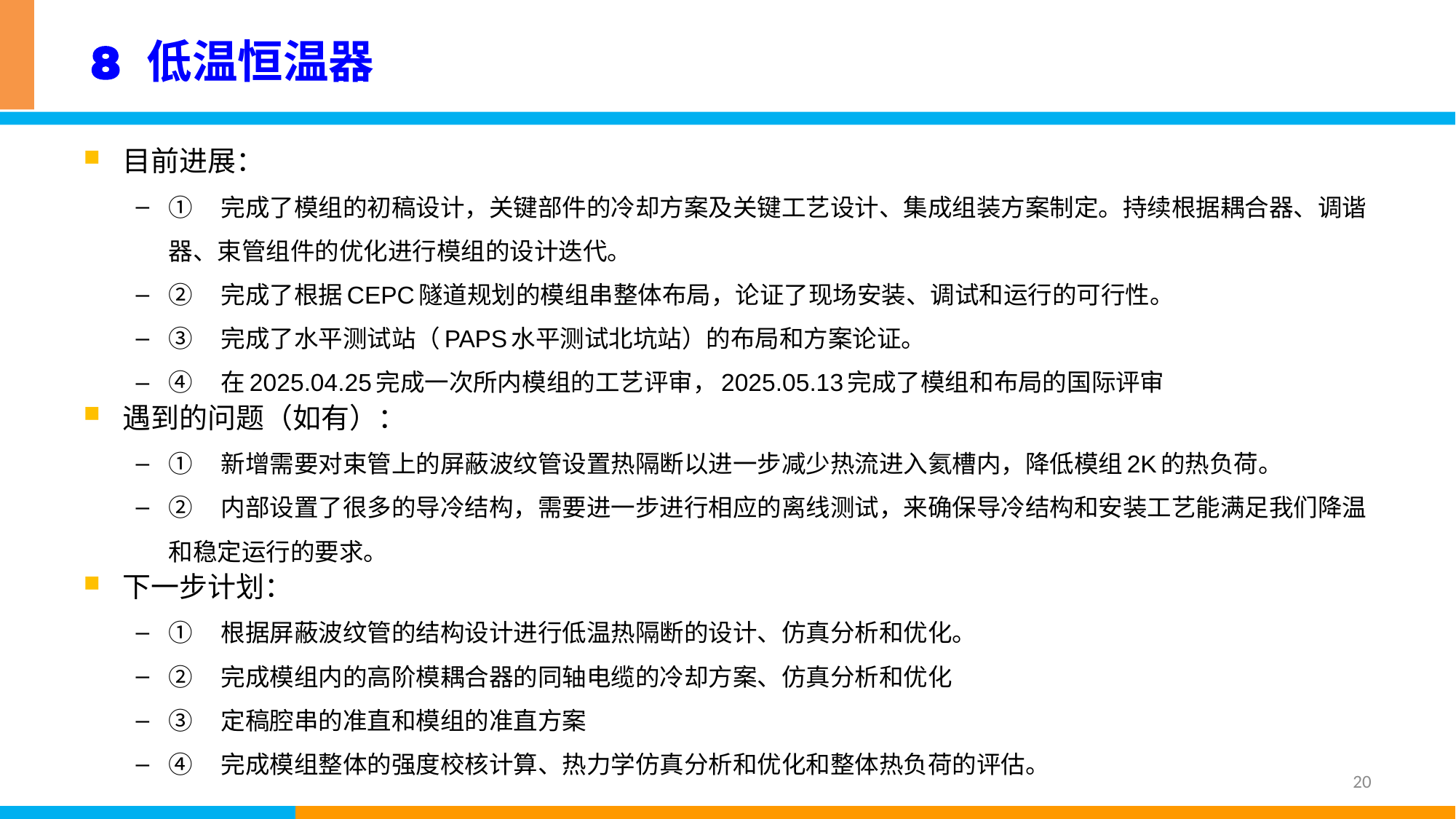

# 8 低温恒温器
目前进展：
①　完成了模组的初稿设计，关键部件的冷却方案及关键工艺设计、集成组装方案制定。持续根据耦合器、调谐器、束管组件的优化进行模组的设计迭代。
②　完成了根据CEPC隧道规划的模组串整体布局，论证了现场安装、调试和运行的可行性。
③　完成了水平测试站（PAPS水平测试北坑站）的布局和方案论证。
④　在2025.04.25完成一次所内模组的工艺评审，2025.05.13完成了模组和布局的国际评审
遇到的问题（如有）：
①　新增需要对束管上的屏蔽波纹管设置热隔断以进一步减少热流进入氦槽内，降低模组2K的热负荷。
②　内部设置了很多的导冷结构，需要进一步进行相应的离线测试，来确保导冷结构和安装工艺能满足我们降温和稳定运行的要求。
下一步计划：
①　根据屏蔽波纹管的结构设计进行低温热隔断的设计、仿真分析和优化。
②　完成模组内的高阶模耦合器的同轴电缆的冷却方案、仿真分析和优化
③　定稿腔串的准直和模组的准直方案
④　完成模组整体的强度校核计算、热力学仿真分析和优化和整体热负荷的评估。

20